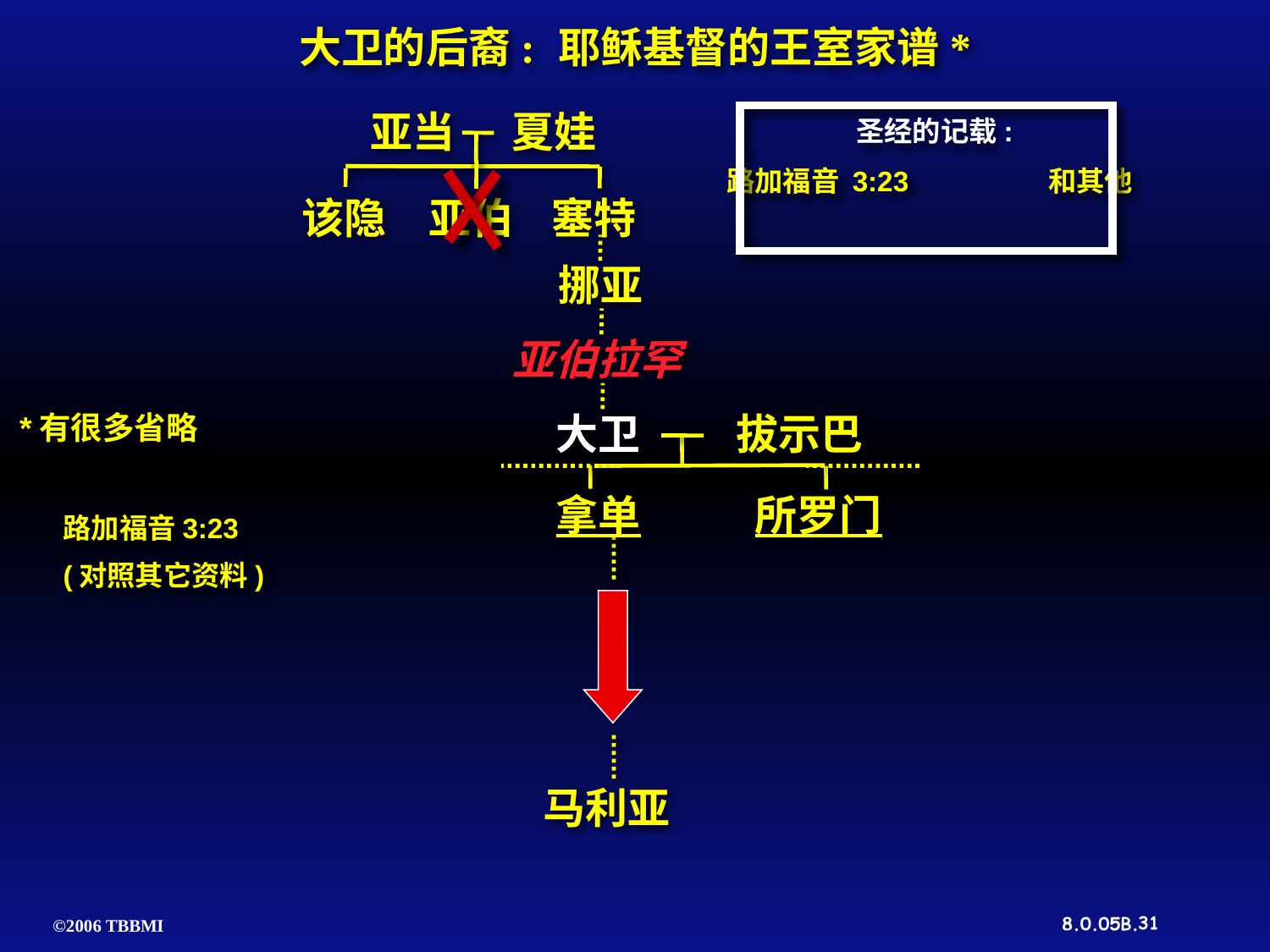

大卫的后裔:  耶稣基督的王室家谱*
亚当      夏娃

圣经的记载:

路加福音 3:23                 和其他

该隐	亚伯    塞特

挪亚

亚伯拉罕

大卫
拔示巴
*有很多省略

 拿单            所罗门
路加福音3:23
(对照其它资料)

马利亚

31